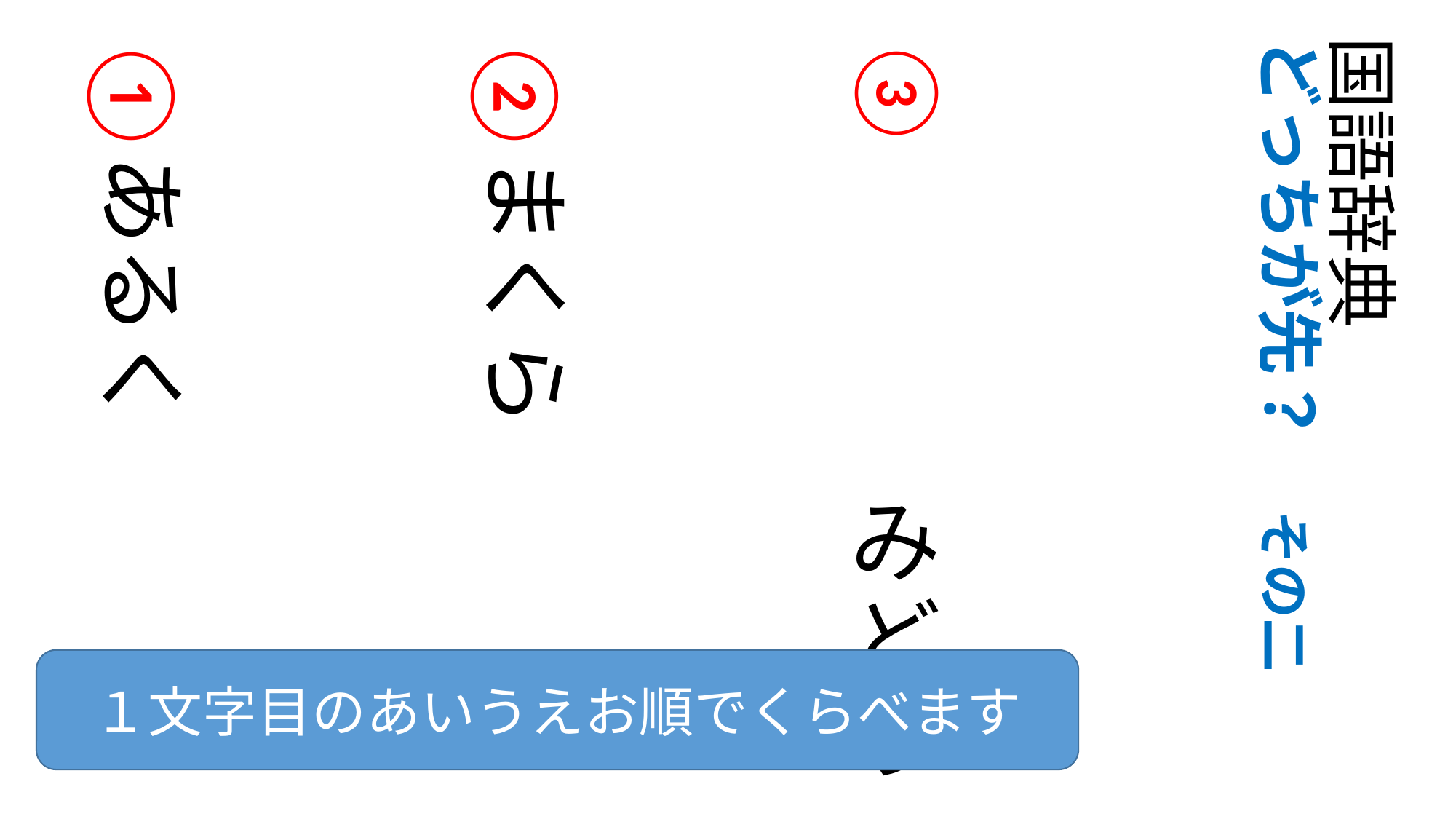

①
②
③
国語辞典
どっちが先？　その二
あるく
まくら
# みどり
１文字目のあいうえお順でくらべます